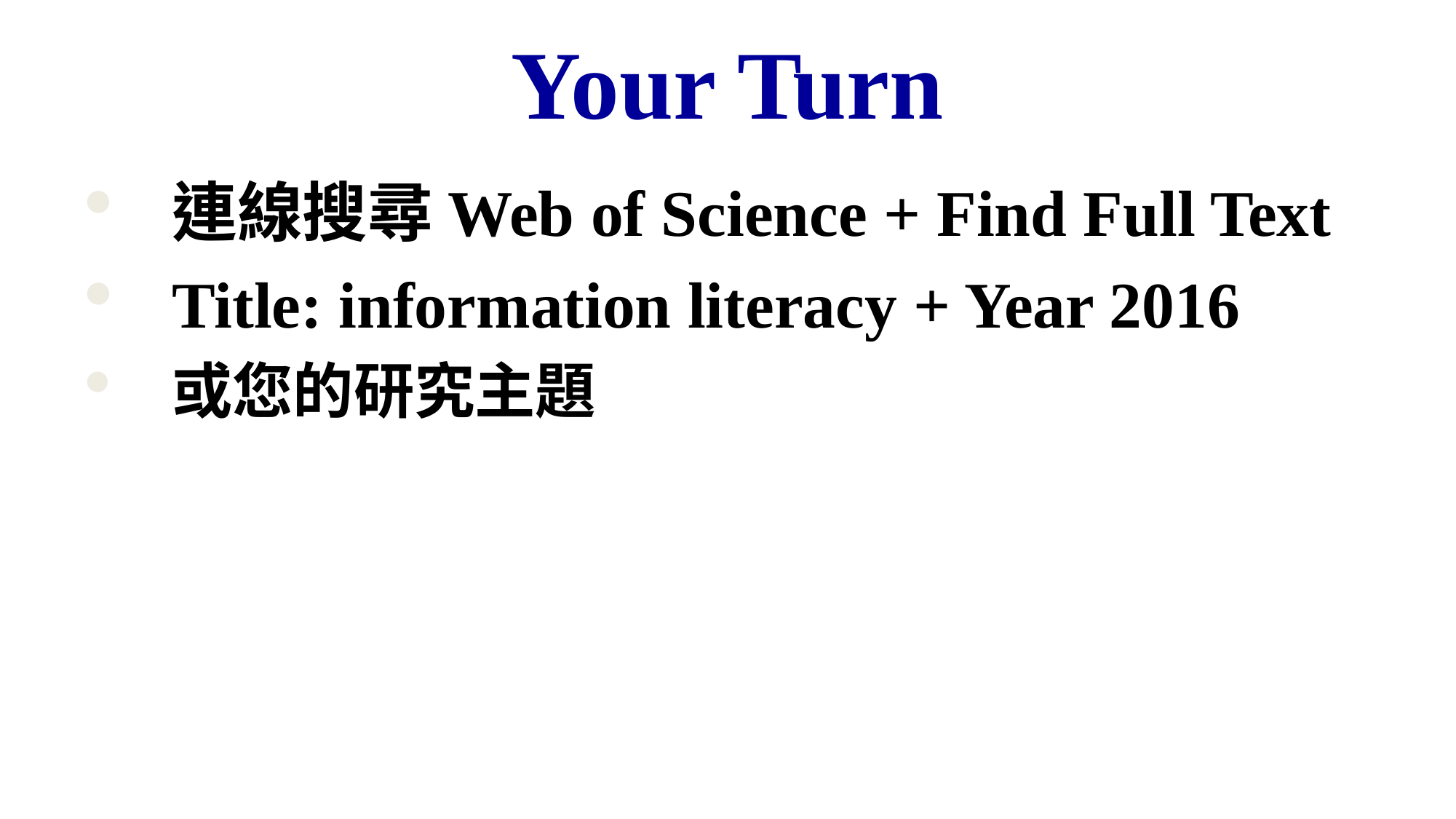

# Your Turn
連線搜尋Web of Science + Find Full Text
Title: information literacy + Year 2016
或您的研究主題